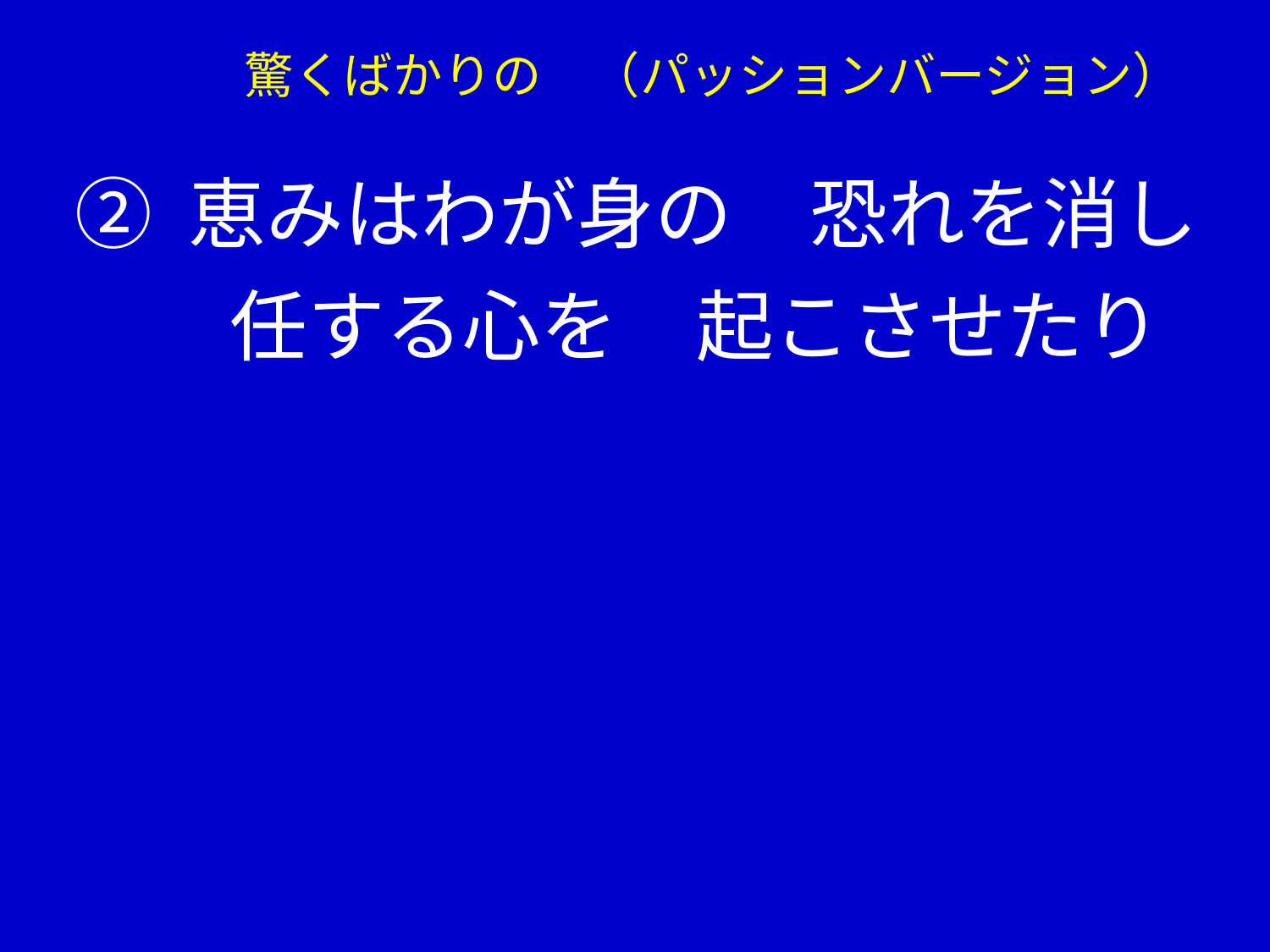

# 驚くばかりの　（パッションバージョン）
② 恵みはわが身の　恐れを消し
　　任する心を　起こさせたり